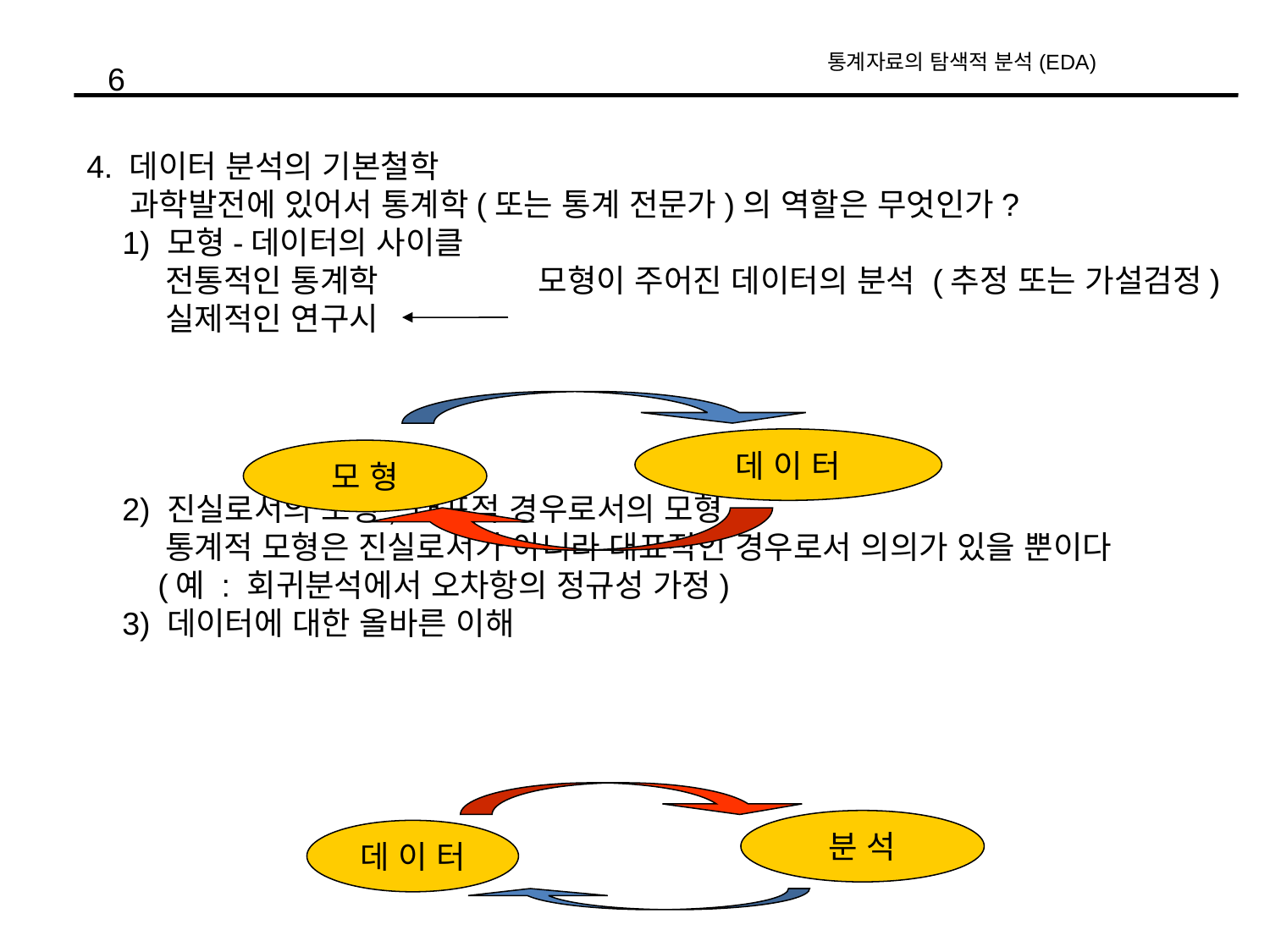

통계자료의 탐색적 분석(EDA)
6

4. 데이터 분석의 기본철학
    과학발전에 있어서 통계학(또는 통계 전문가)의 역할은 무엇인가?
    1) 모형-데이터의 사이클
        전통적인 통계학                  모형이 주어진 데이터의 분석 (추정 또는 가설검정)
        실제적인 연구시

    2) 진실로서의 모형, 대표적 경우로서의 모형
        통계적 모형은 진실로서가 아니라 대표적인 경우로서 의의가 있을 뿐이다
        (예 : 회귀분석에서 오차항의 정규성 가정)
    3) 데이터에 대한 올바른 이해

데 이 터
모 형

분 석
데 이 터